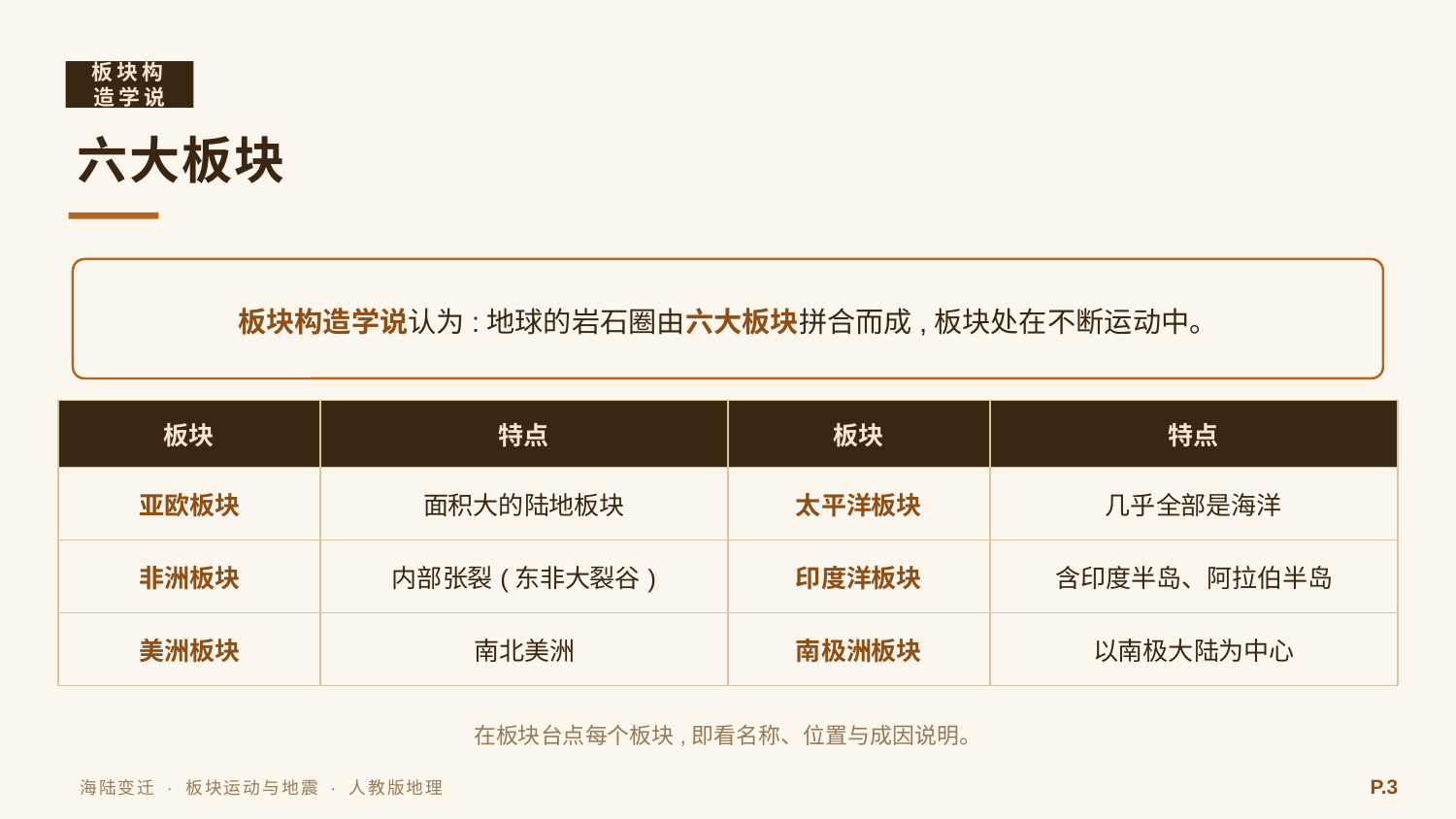

板块构造学说

六大板块

板块构造学说认为:地球的岩石圈由六大板块拼合而成,板块处在不断运动中。
| 板块 | 特点 | 板块 | 特点 |
| --- | --- | --- | --- |
| 亚欧板块 | 面积大的陆地板块 | 太平洋板块 | 几乎全部是海洋 |
| 非洲板块 | 内部张裂(东非大裂谷) | 印度洋板块 | 含印度半岛、阿拉伯半岛 |
| 美洲板块 | 南北美洲 | 南极洲板块 | 以南极大陆为中心 |
在板块台点每个板块,即看名称、位置与成因说明。
P.3
海陆变迁 · 板块运动与地震 · 人教版地理